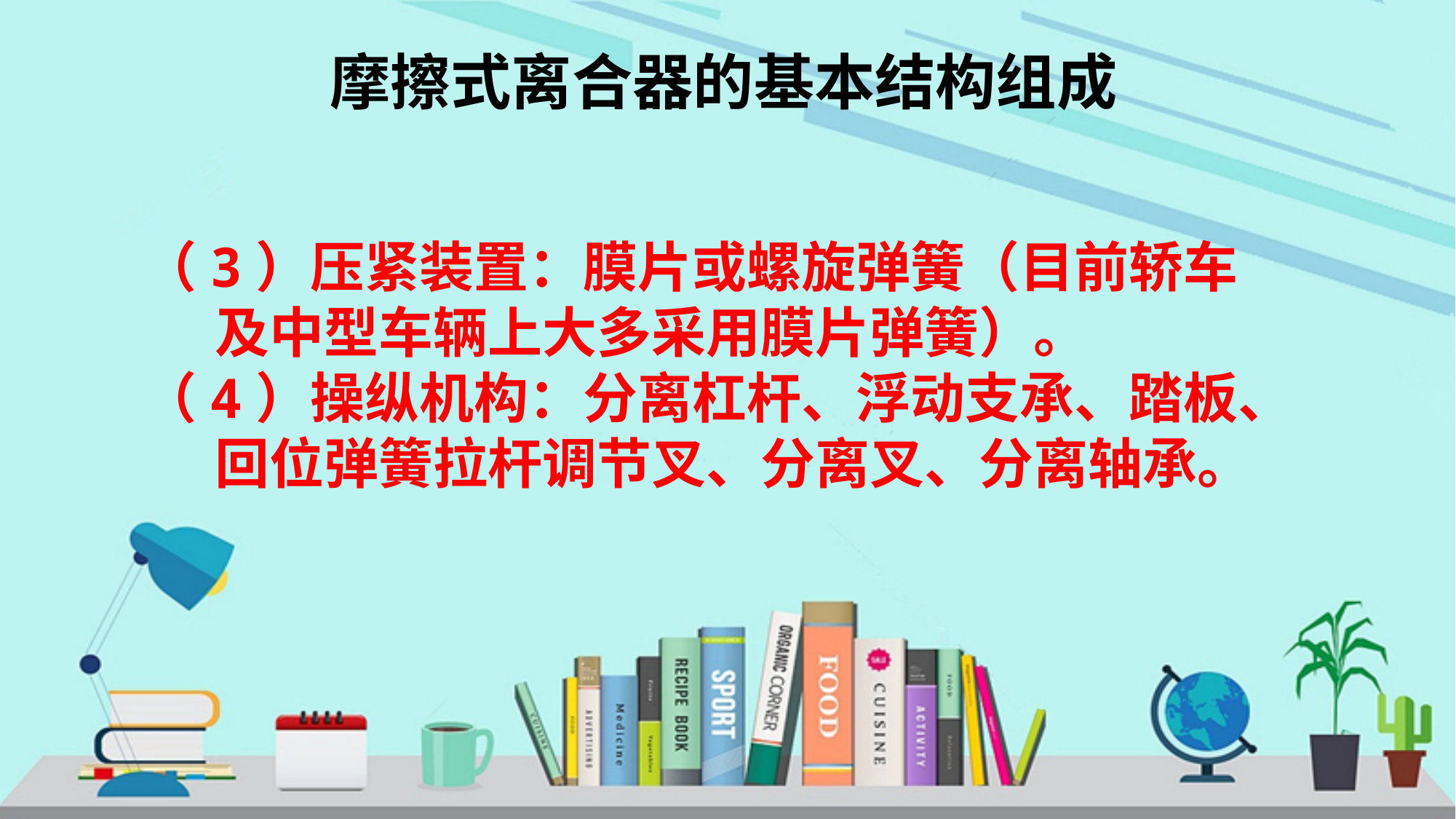

# 摩擦式离合器的基本结构组成
（3）压紧装置：膜片或螺旋弹簧（目前轿车及中型车辆上大多采用膜片弹簧）。
（4）操纵机构：分离杠杆、浮动支承、踏板、回位弹簧拉杆调节叉、分离叉、分离轴承。